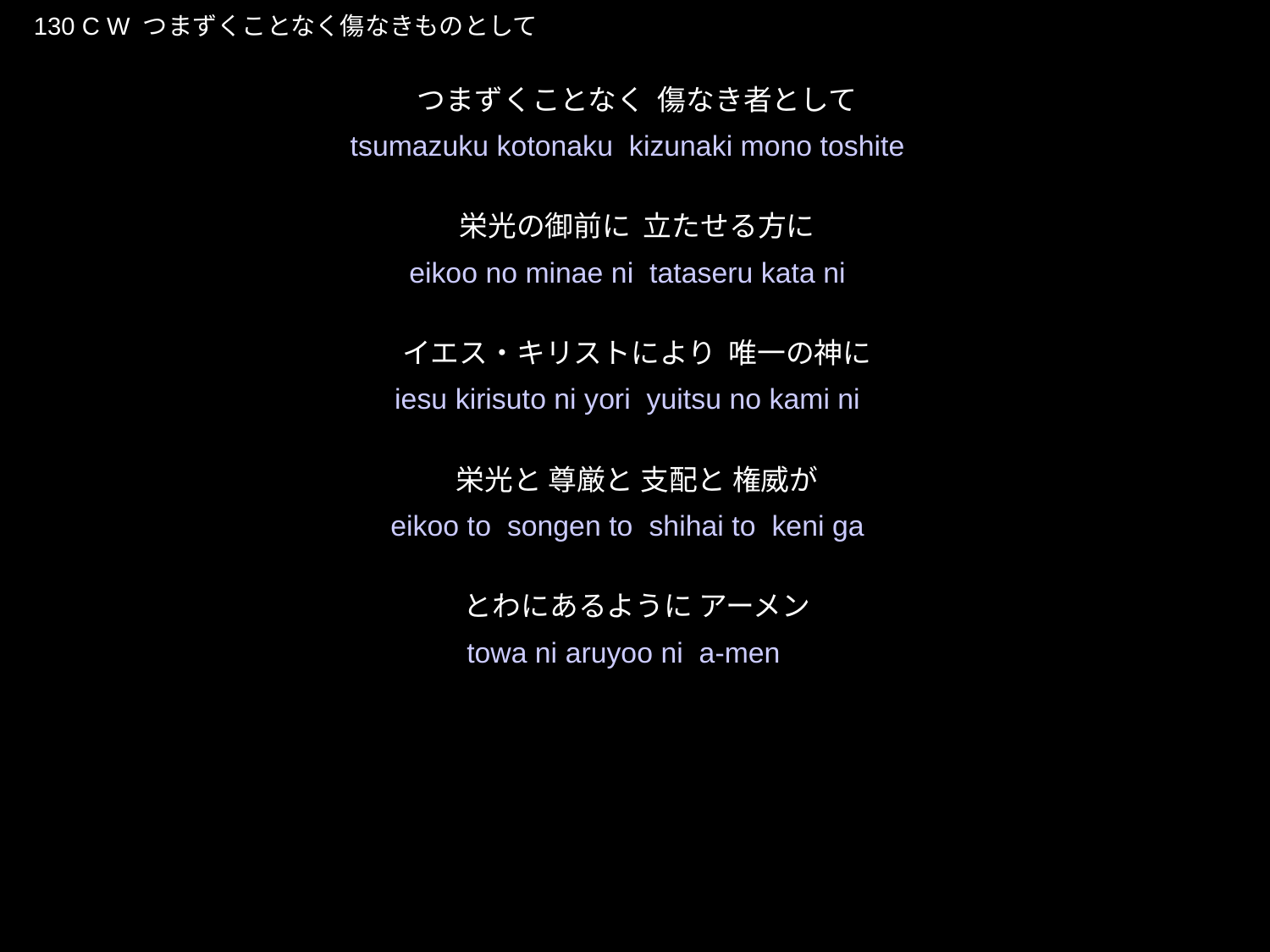

つまずくことなくきずなきものとして
★W
130 C W つまずくことなく傷なきものとして
つまずくことなく  傷なき者として
栄光の御前に  立たせる方に
イエス・キリストにより  唯一の神に
栄光と 尊厳と 支配と 権威が
とわにあるように アーメン
★２
tsumazuku kotonaku  kizunaki mono toshite
eikoo no minae ni  tataseru kata ni
iesu kirisuto ni yori  yuitsu no kami ni
eikoo to  songen to  shihai to  keni ga
towa ni aruyoo ni  a-men